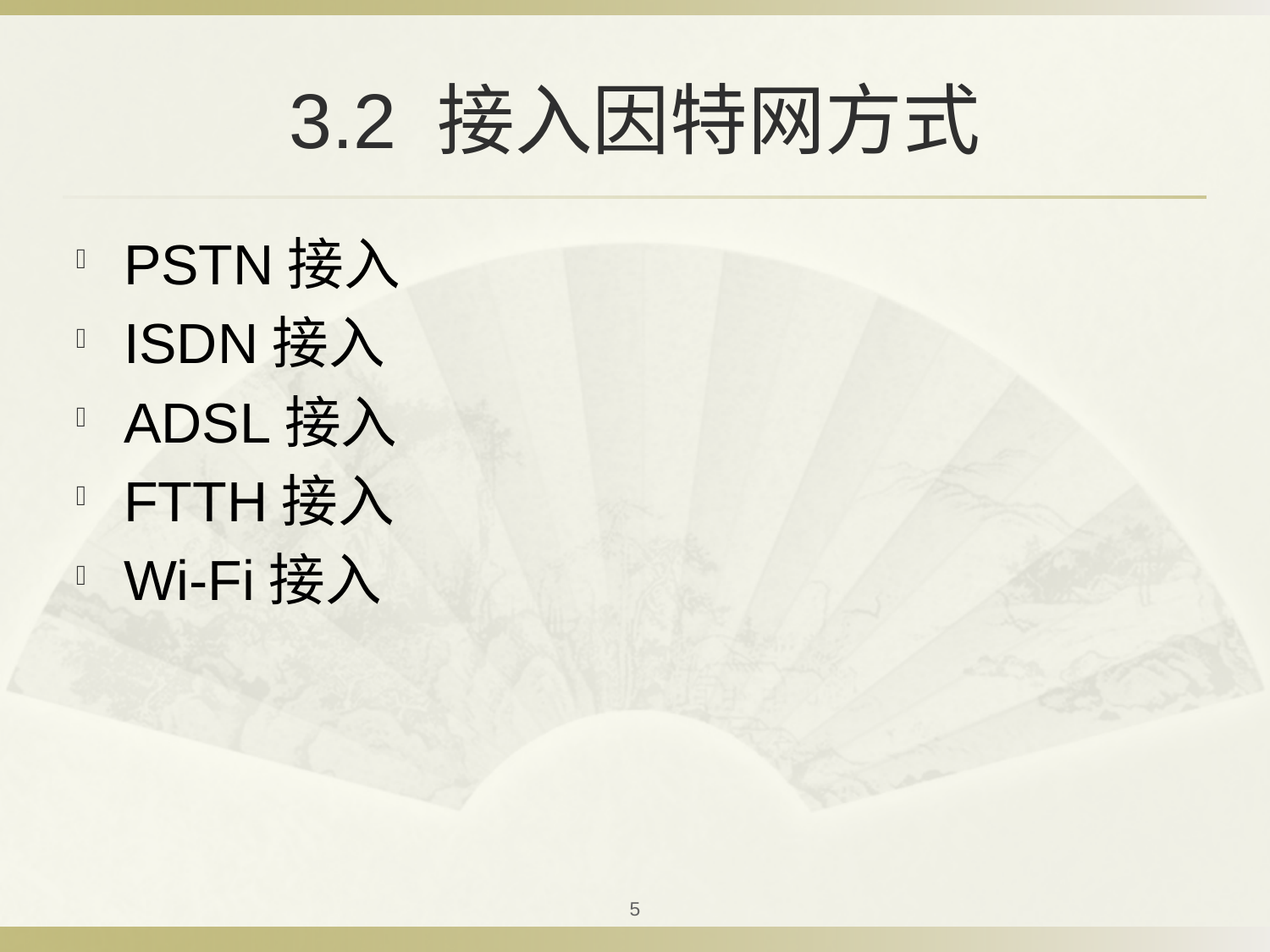

# 3.2 接入因特网方式
PSTN接入
ISDN接入
ADSL接入
FTTH接入
Wi-Fi接入
5